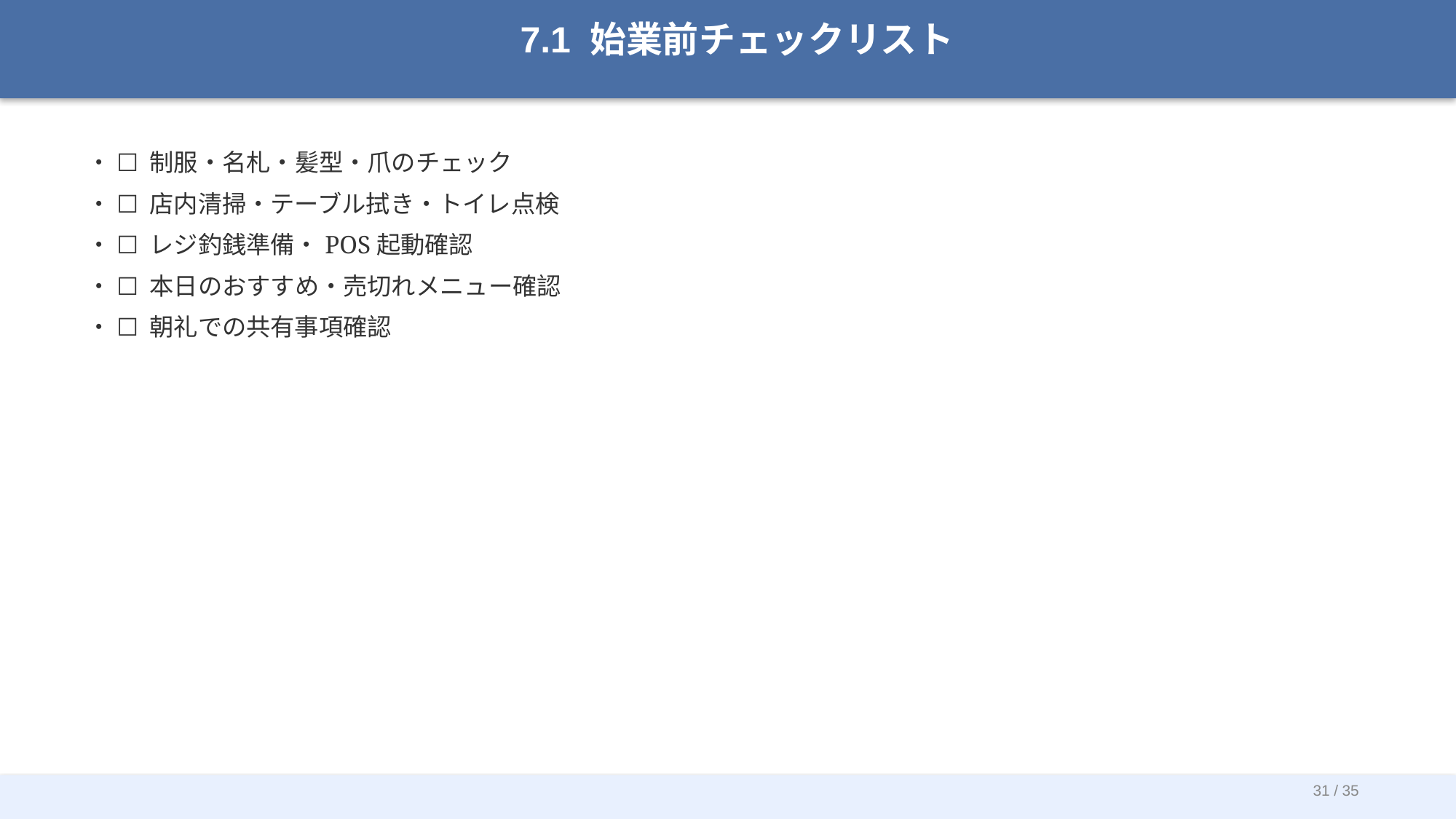

7.1 始業前チェックリスト
• ☐ 制服・名札・髪型・爪のチェック
• ☐ 店内清掃・テーブル拭き・トイレ点検
• ☐ レジ釣銭準備・POS起動確認
• ☐ 本日のおすすめ・売切れメニュー確認
• ☐ 朝礼での共有事項確認

31 / 35